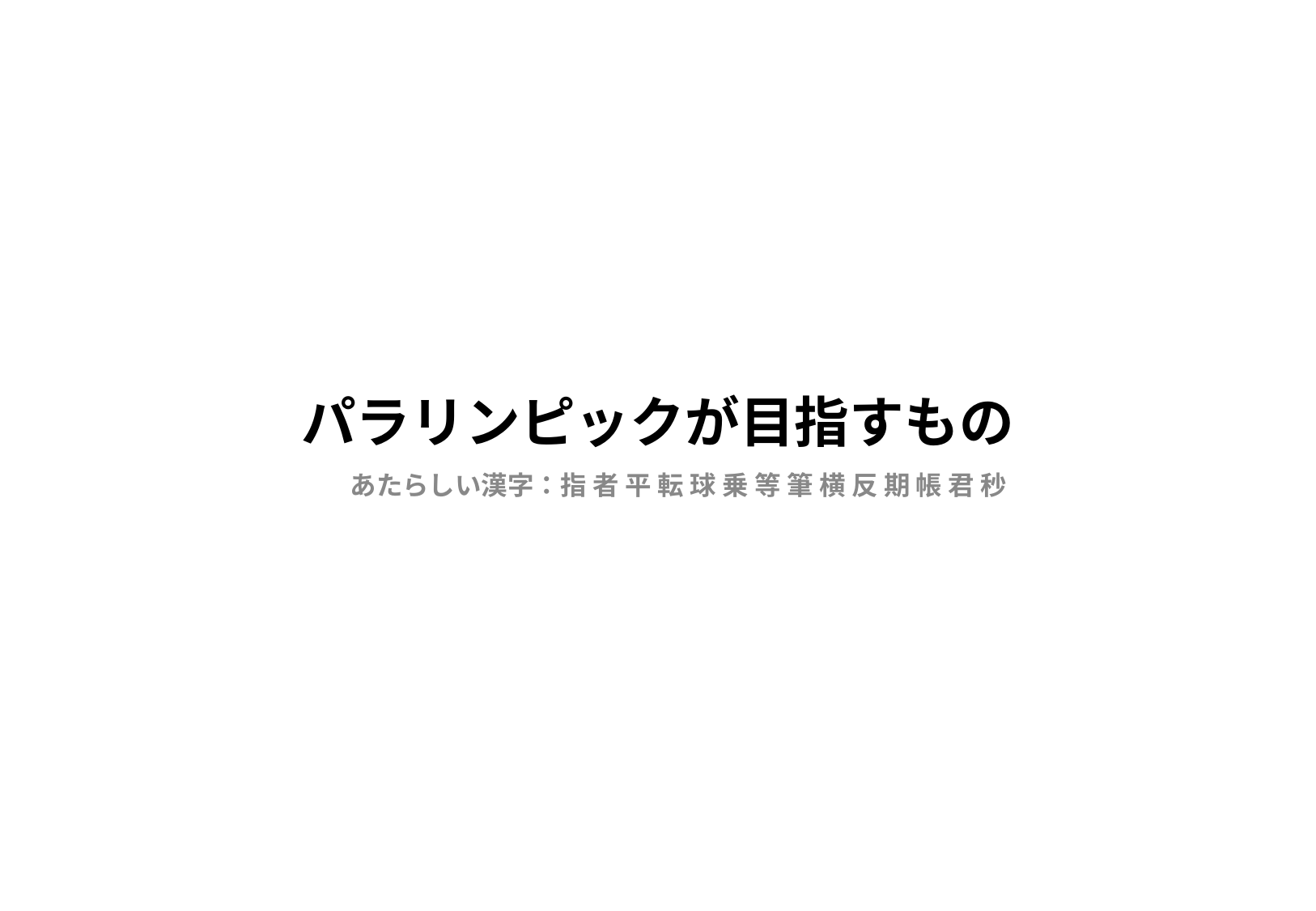

# パラリンピックが目指すもの
あたらしい漢字：指 者 平 転 球 乗 等 筆 横 反 期 帳 君 秒